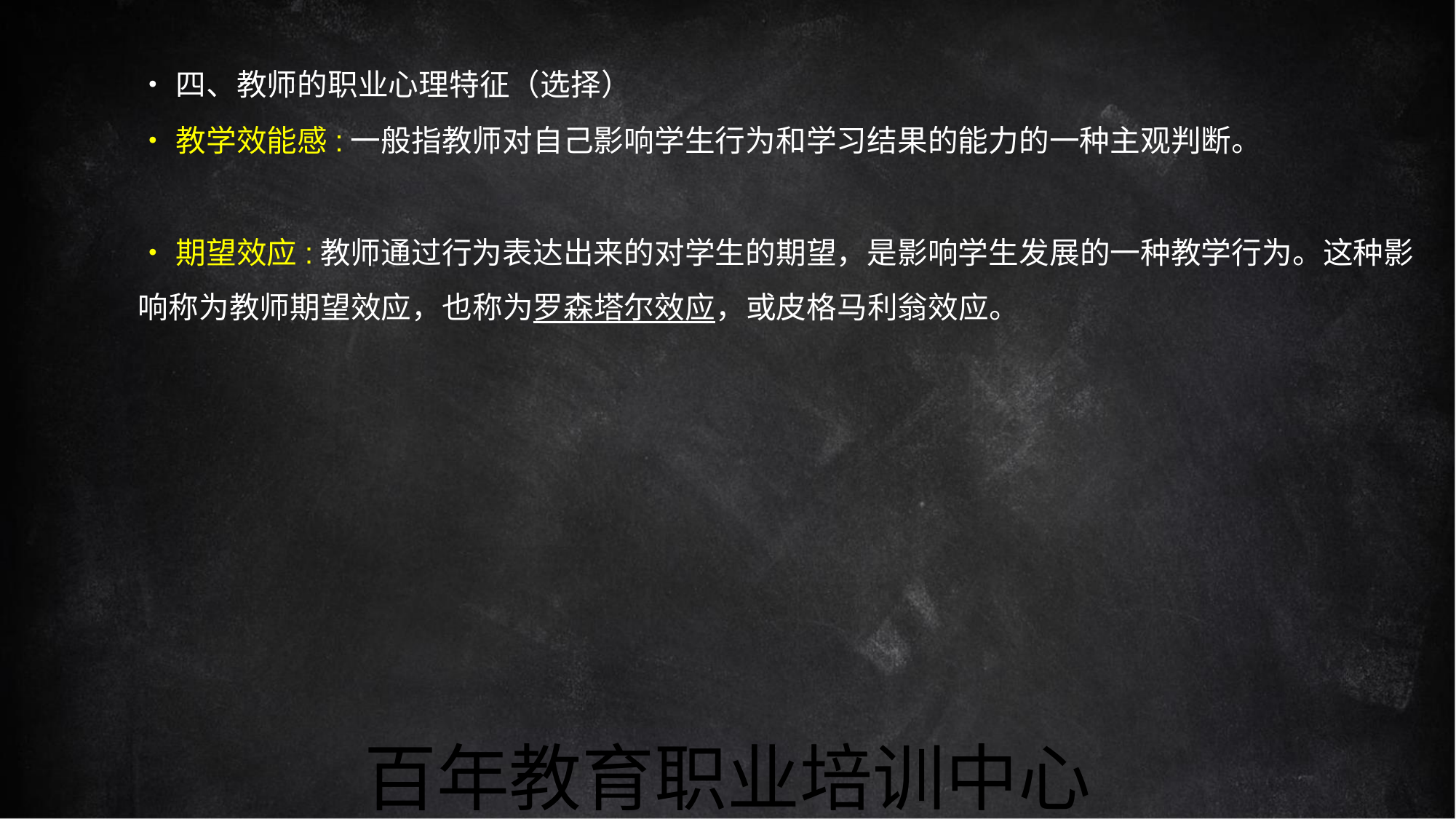

•四、教师的职业心理特征（选择）
•教学效能感:一般指教师对自己影响学生行为和学习结果的能力的一种主观判断。
•期望效应:教师通过行为表达出来的对学生的期望，是影响学生发展的一种教学行为。这种影
响称为教师期望效应，也称为罗森塔尔效应，或皮格马利翁效应。
百年教育职业培训中心